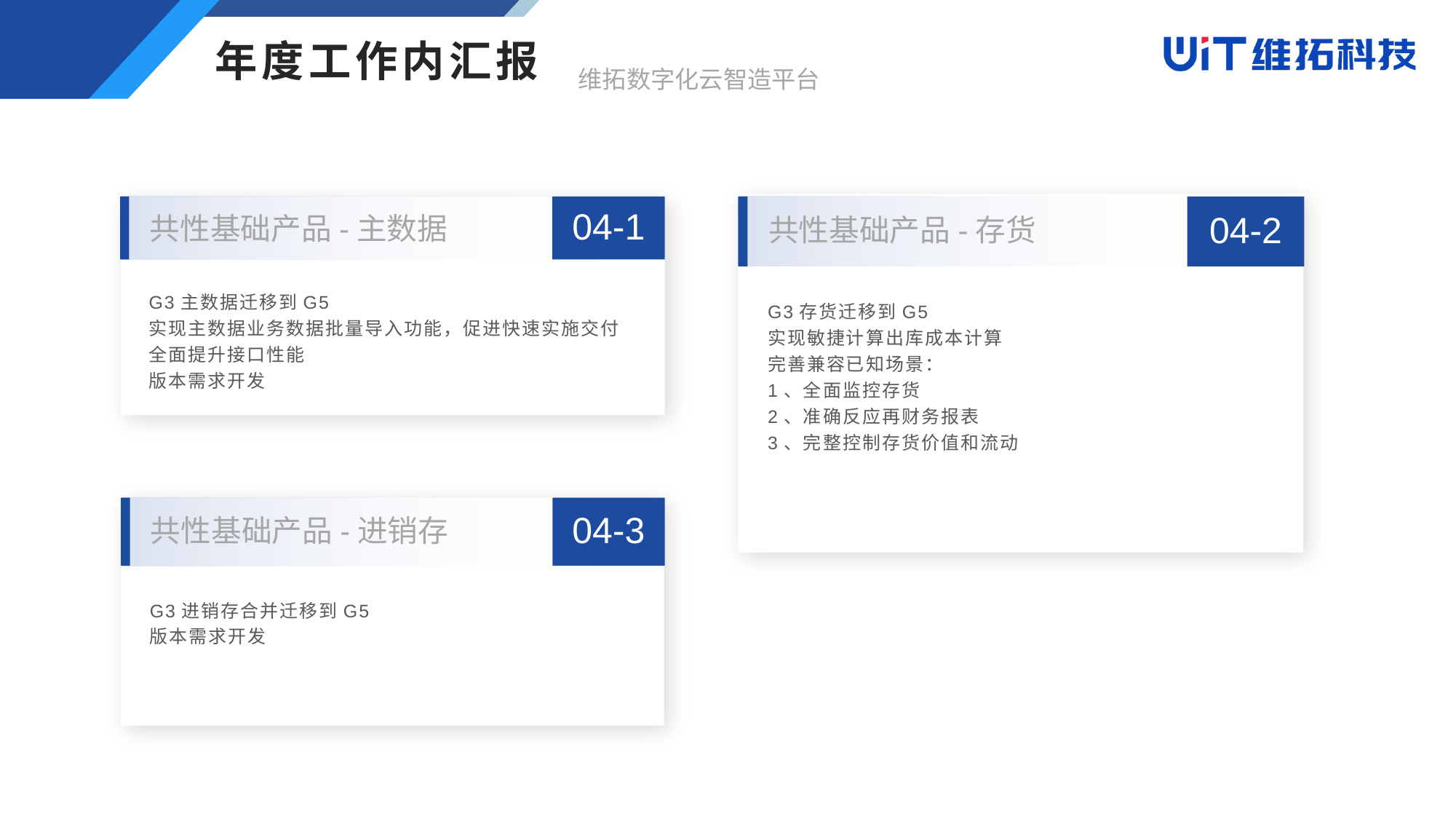

年度工作内汇报
维拓数字化云智造平台

04-2

04-1

共性基础产品-主数据
G3主数据迁移到G5
实现主数据业务数据批量导入功能，促进快速实施交付
全面提升接口性能
版本需求开发

共性基础产品-存货
G3存货迁移到G5
实现敏捷计算出库成本计算
完善兼容已知场景：
1、全面监控存货
2、准确反应再财务报表
3、完整控制存货价值和流动

04-3
共性基础产品-进销存
G3进销存合并迁移到G5
版本需求开发